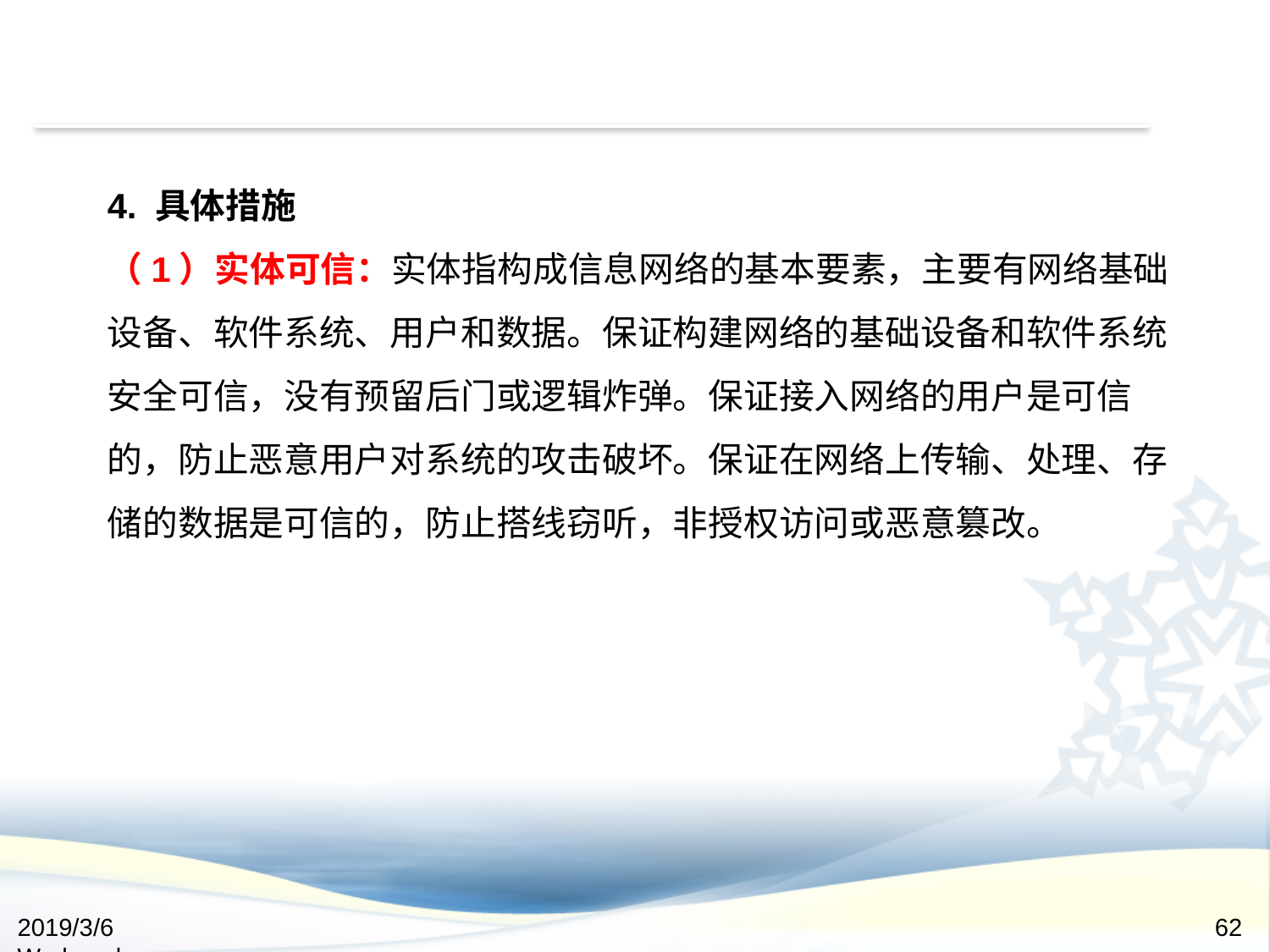

4. 具体措施
（1）实体可信：实体指构成信息网络的基本要素，主要有网络基础设备、软件系统、用户和数据。保证构建网络的基础设备和软件系统安全可信，没有预留后门或逻辑炸弹。保证接入网络的用户是可信的，防止恶意用户对系统的攻击破坏。保证在网络上传输、处理、存储的数据是可信的，防止搭线窃听，非授权访问或恶意篡改。